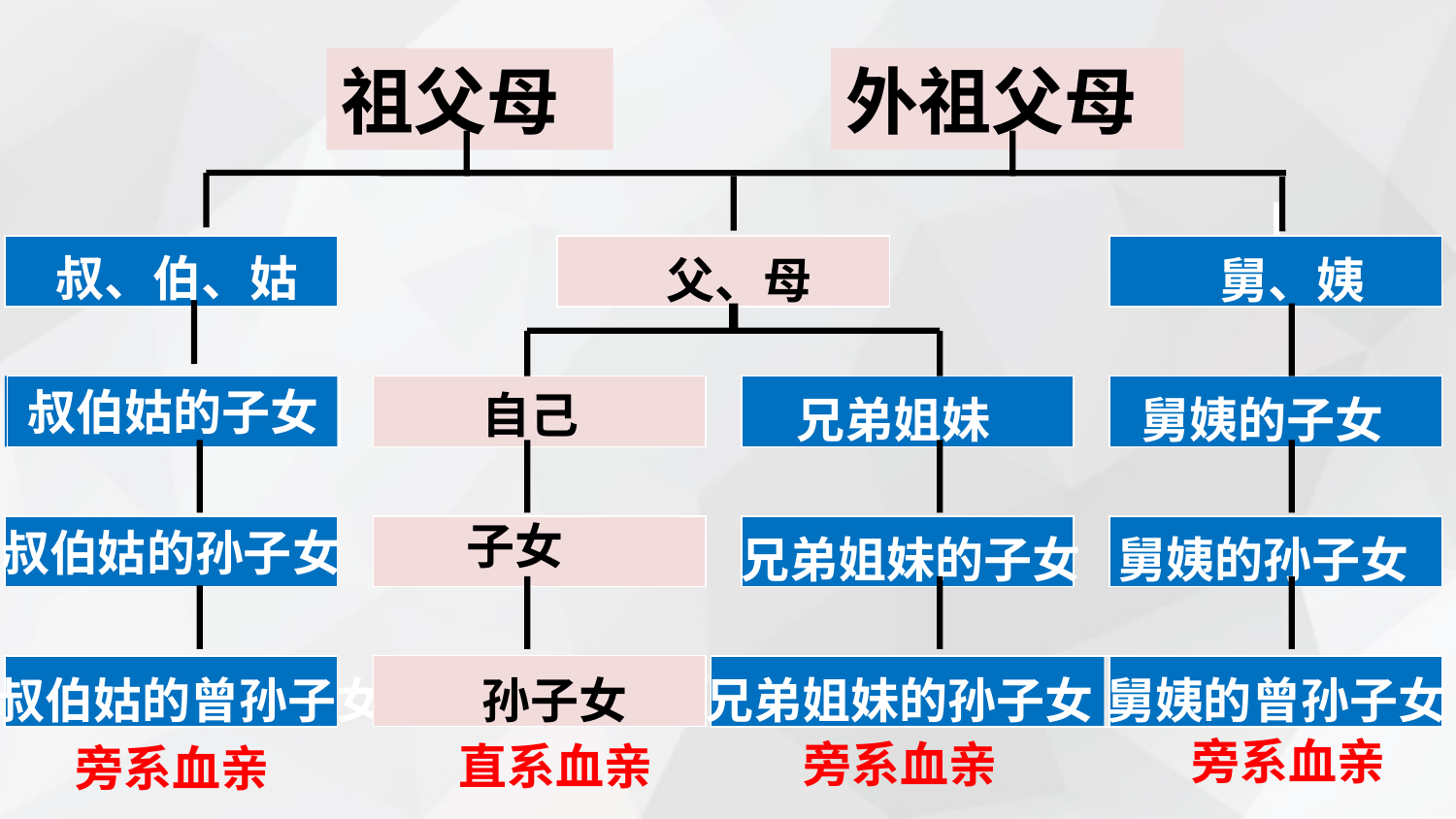

祖父母
外祖父母

叔、伯、姑
父、母
舅、姨

叔伯姑的子女
自己
兄弟姐妹
舅姨的子女

子女

叔伯姑的孙子女
兄弟姐妹的子女
舅姨的孙子女

兄弟姐妹的孙子女
叔伯姑的曾孙子女
孙子女
舅姨的曾孙子女
旁系血亲
旁系血亲
直系血亲
旁系血亲